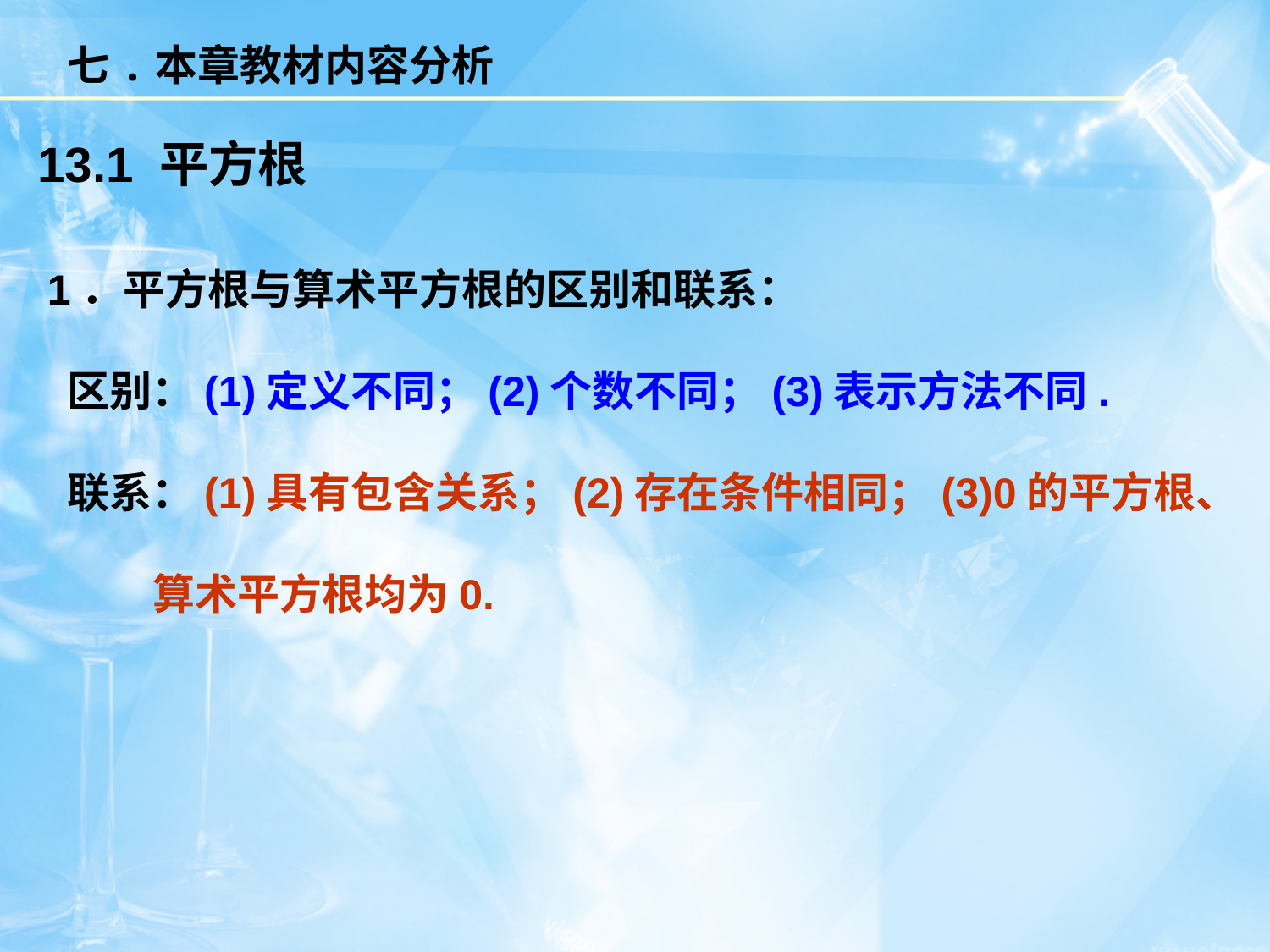

七.本章教材内容分析
13.1 平方根
1．平方根与算术平方根的区别和联系：

 区别：(1)定义不同；(2)个数不同；(3)表示方法不同.

 联系：(1)具有包含关系；(2)存在条件相同；(3)0的平方根、

          算术平方根均为0.